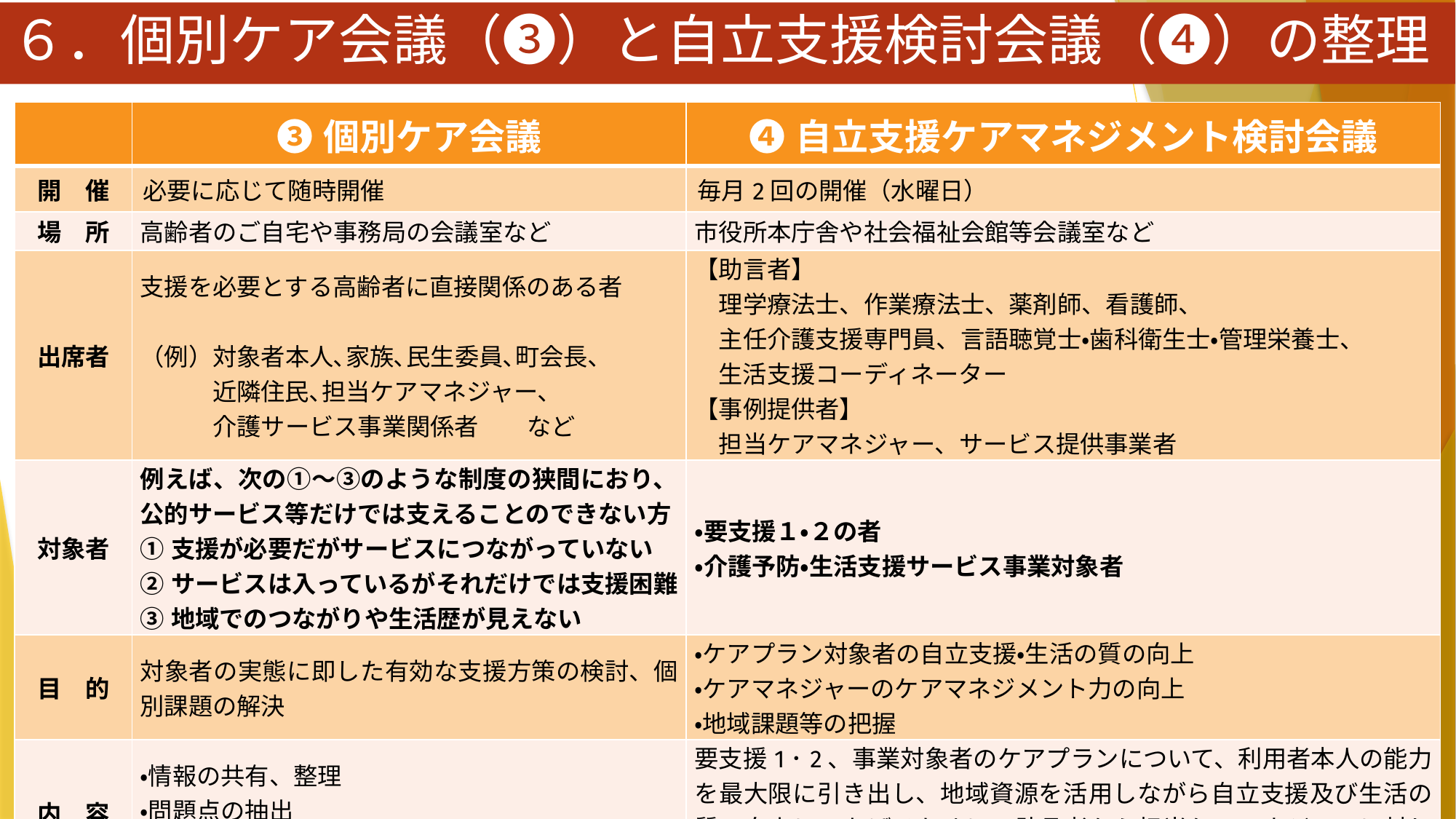

６．個別ケア会議（➌）と自立支援検討会議（➍）の整理
|  | ➌個別ケア会議 | ➍自立支援ケアマネジメント検討会議 |
| --- | --- | --- |
| 開　催 | 必要に応じて随時開催 | 毎月2回の開催（水曜日） |
| 場　所 | 高齢者のご自宅や事務局の会議室など | 市役所本庁舎や社会福祉会館等会議室など |
| 出席者 | 支援を必要とする高齢者に直接関係のある者 （例）対象者本人､家族､民生委員､町会長､ 　　　近隣住民､担当ケアマネジャー､ 　　　介護サービス事業関係者　　など | 【助言者】 　理学療法士、作業療法士、薬剤師、看護師、 　主任介護支援専門員、言語聴覚士・歯科衛生士・管理栄養士、 　生活支援コーディネーター 【事例提供者】 　担当ケアマネジャー、サービス提供事業者 |
| 対象者 | 例えば、次の①～③のような制度の狭間におり、公的サービス等だけでは支えることのできない方 ①支援が必要だがサービスにつながっていない ②サービスは入っているがそれだけでは支援困難 ③地域でのつながりや生活歴が見えない | ・要支援１・２の者 ・介護予防・生活支援サービス事業対象者 |
| 目　的 | 対象者の実態に即した有効な支援方策の検討、個別課題の解決 | ・ケアプラン対象者の自立支援・生活の質の向上 ・ケアマネジャーのケアマネジメント力の向上 ・地域課題等の把握 |
| 内　容 | ・情報の共有、整理 ・問題点の抽出 ・支援方策の検討 ・役割分担 | 要支援1･2、事業対象者のケアプランについて、利用者本人の能力を最大限に引き出し、地域資源を活用しながら自立支援及び生活の質の向上につなげるために、助言者から担当ケアマネジャーに対して、利用者の生活障がいの原因や今後の自立支援に資するポイントを助言する。 |